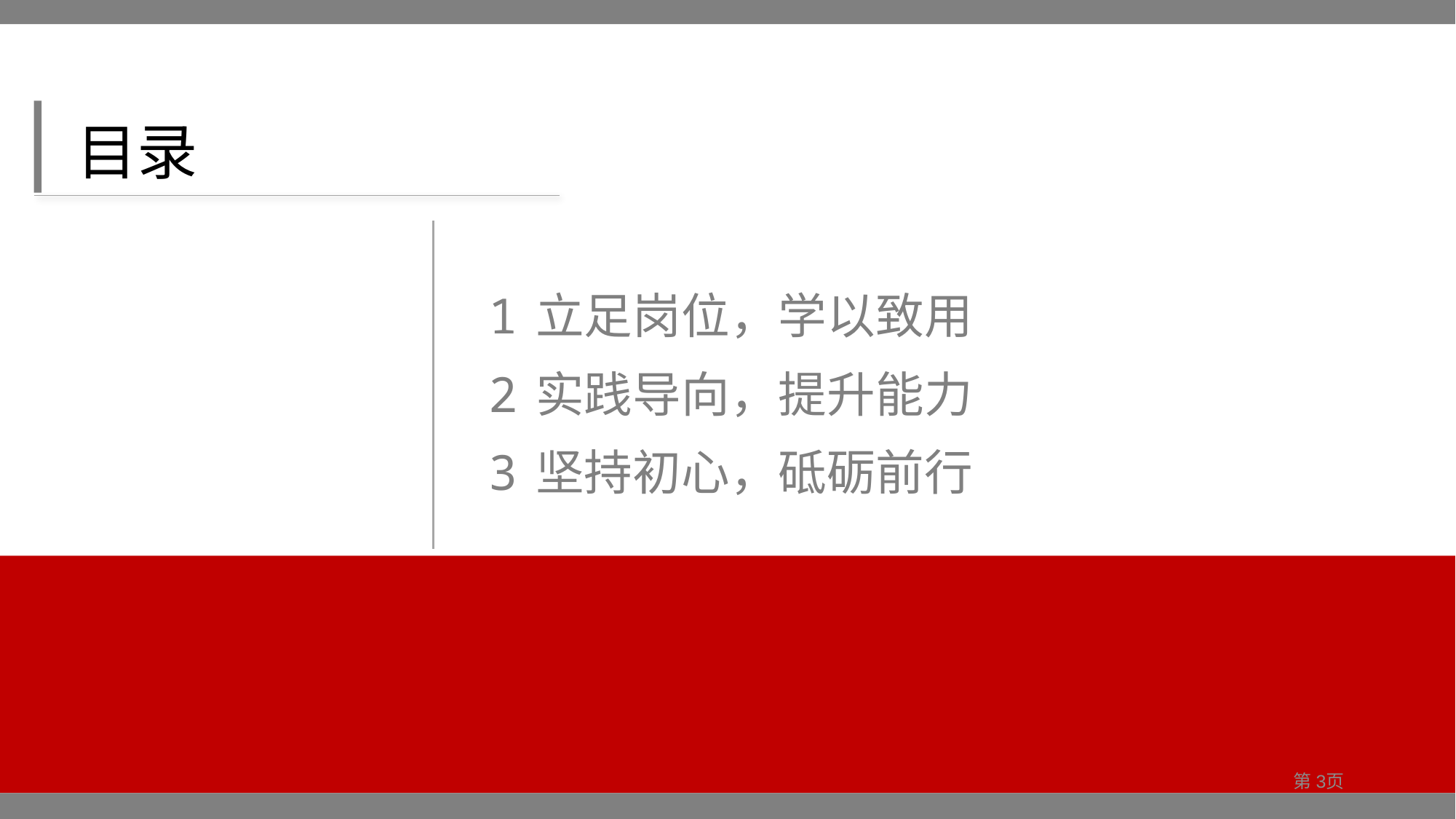

目录
你别小看PPT
立足岗位，学以致用
1
实践导向，提升能力
2
坚持初心，砥砺前行
3

第3页